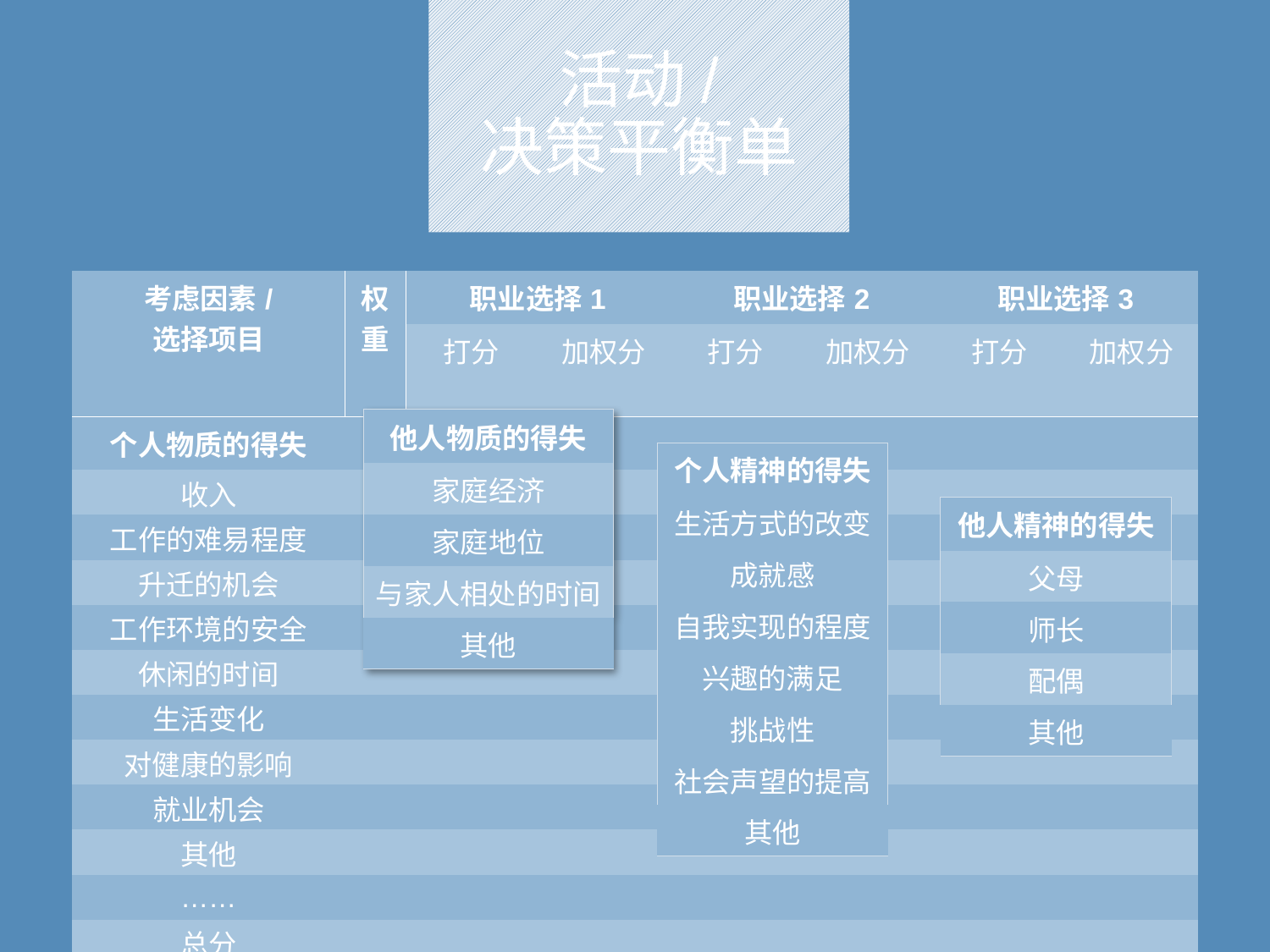

# 活动/ 决策平衡单
| 考虑因素/ 选择项目 | 权重 | 职业选择1 |  | 职业选择2 |  | 职业选择3 |  |
| --- | --- | --- | --- | --- | --- | --- | --- |
|  |  | 打分 | 加权分 | 打分 | 加权分 | 打分 | 加权分 |
| 个人物质的得失 |  |  |  |  |  |  |  |
| 收入 |  |  |  |  |  |  |  |
| 工作的难易程度 |  |  |  |  |  |  |  |
| 升迁的机会 |  |  |  |  |  |  |  |
| 工作环境的安全 |  |  |  |  |  |  |  |
| 休闲的时间 |  |  |  |  |  |  |  |
| 生活变化 |  |  |  |  |  |  |  |
| 对健康的影响 |  |  |  |  |  |  |  |
| 就业机会 |  |  |  |  |  |  |  |
| 其他 |  |  |  |  |  |  |  |
| …… |  |  |  |  |  |  |  |
| 总分 |  |  |  |  |  |  |  |
| 他人物质的得失 |
| --- |
| 家庭经济 |
| 家庭地位 |
| 与家人相处的时间 |
| 其他 |
| 个人精神的得失 |
| --- |
| 生活方式的改变 |
| 成就感 |
| 自我实现的程度 |
| 兴趣的满足 |
| 挑战性 |
| 社会声望的提高 |
| 其他 |
| 他人精神的得失 |
| --- |
| 父母 |
| 师长 |
| 配偶 |
| 其他 |